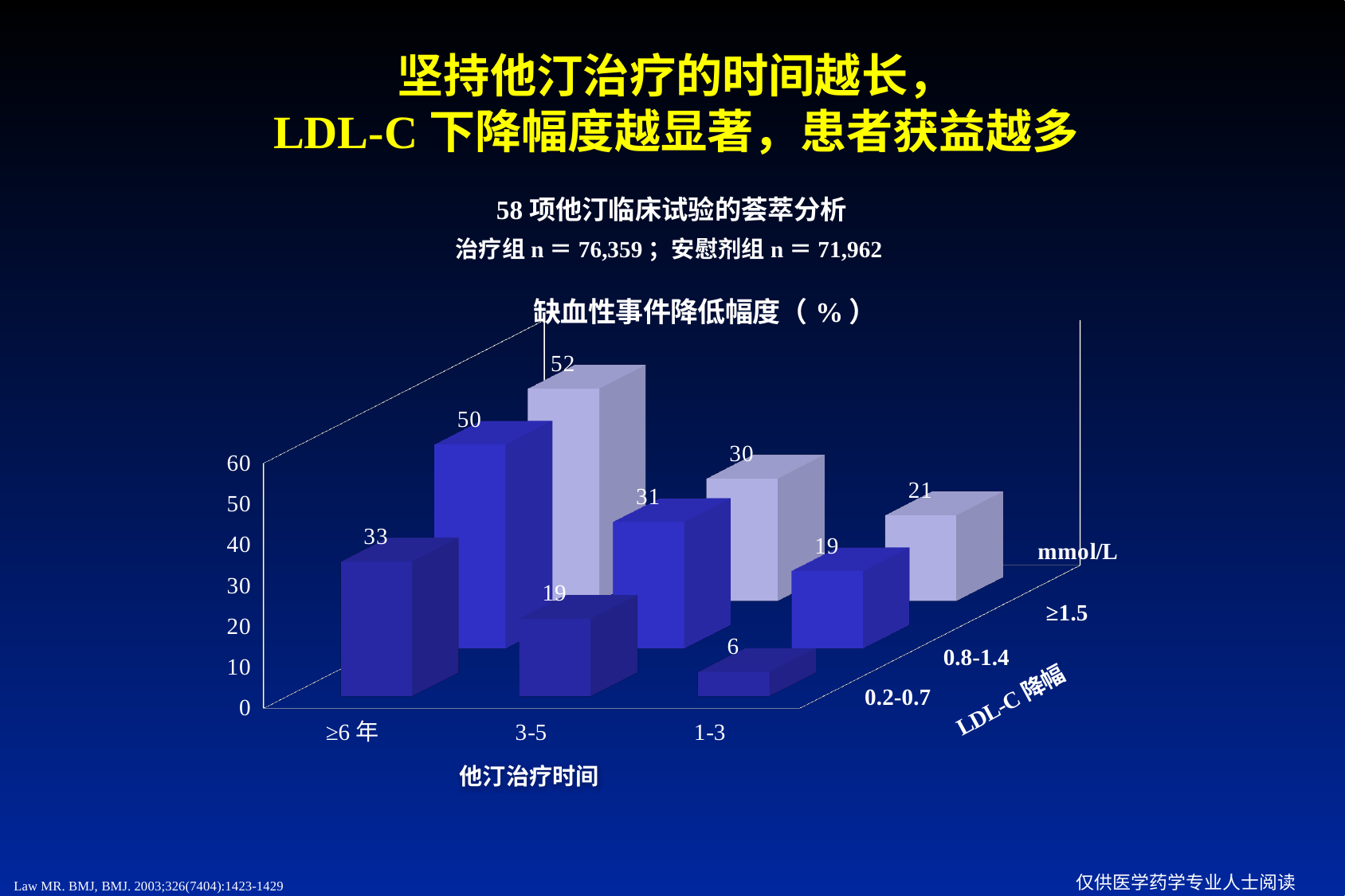

# 坚持他汀治疗的时间越长， LDL-C下降幅度越显著，患者获益越多
58项他汀临床试验的荟萃分析
治疗组n＝76,359；安慰剂组n＝71,962

[unsupported chart]

≥1.5
0.8-1.4
0.2-0.7
LDL-C降幅

他汀治疗时间
Law MR. BMJ, BMJ. 2003;326(7404):1423-1429